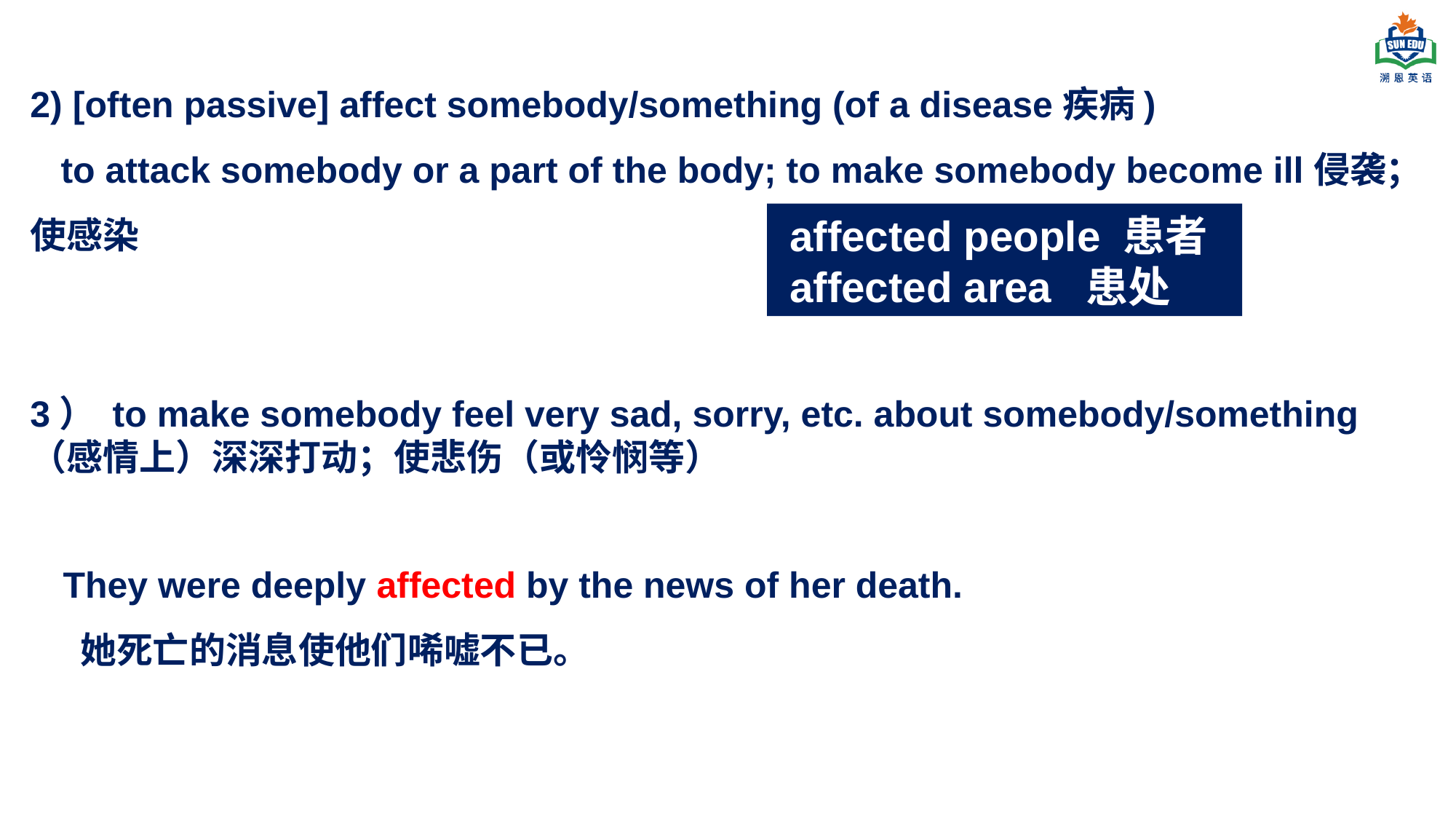

2) [often passive] affect somebody/something (of a disease疾病)
   to attack somebody or a part of the body; to make somebody become ill侵袭；使感染
 affected people 患者
 affected area  患处
3） to make somebody feel very sad, sorry, etc. about somebody/something
（感情上）深深打动；使悲伤（或怜悯等）
They were deeply affected by the news of her death.
 她死亡的消息使他们唏嘘不已。